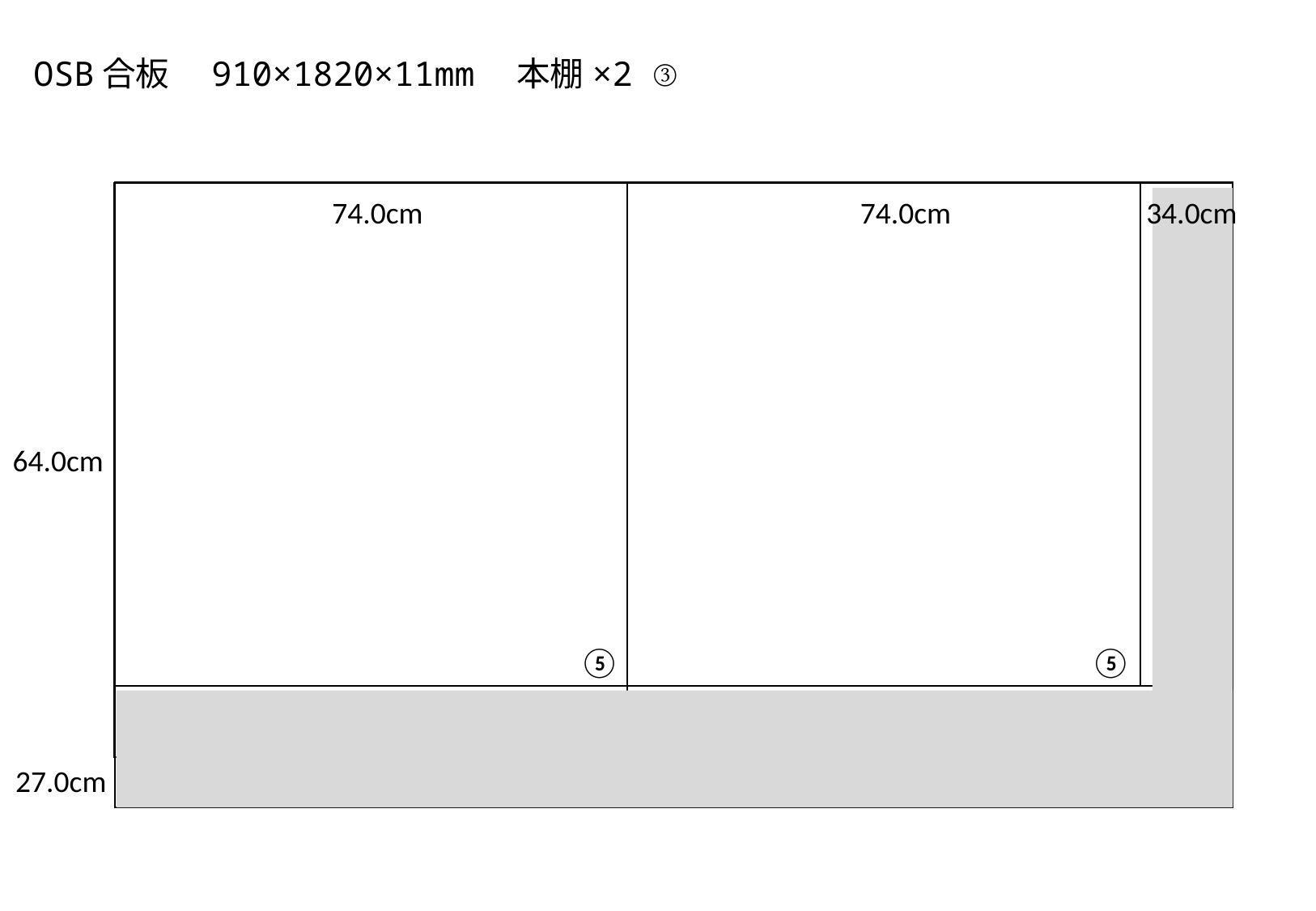

OSB合板　910×1820×11mm　本棚×2 ③

74.0cm
74.0cm
34.0cm

64.0cm
⑤
⑤

27.0cm